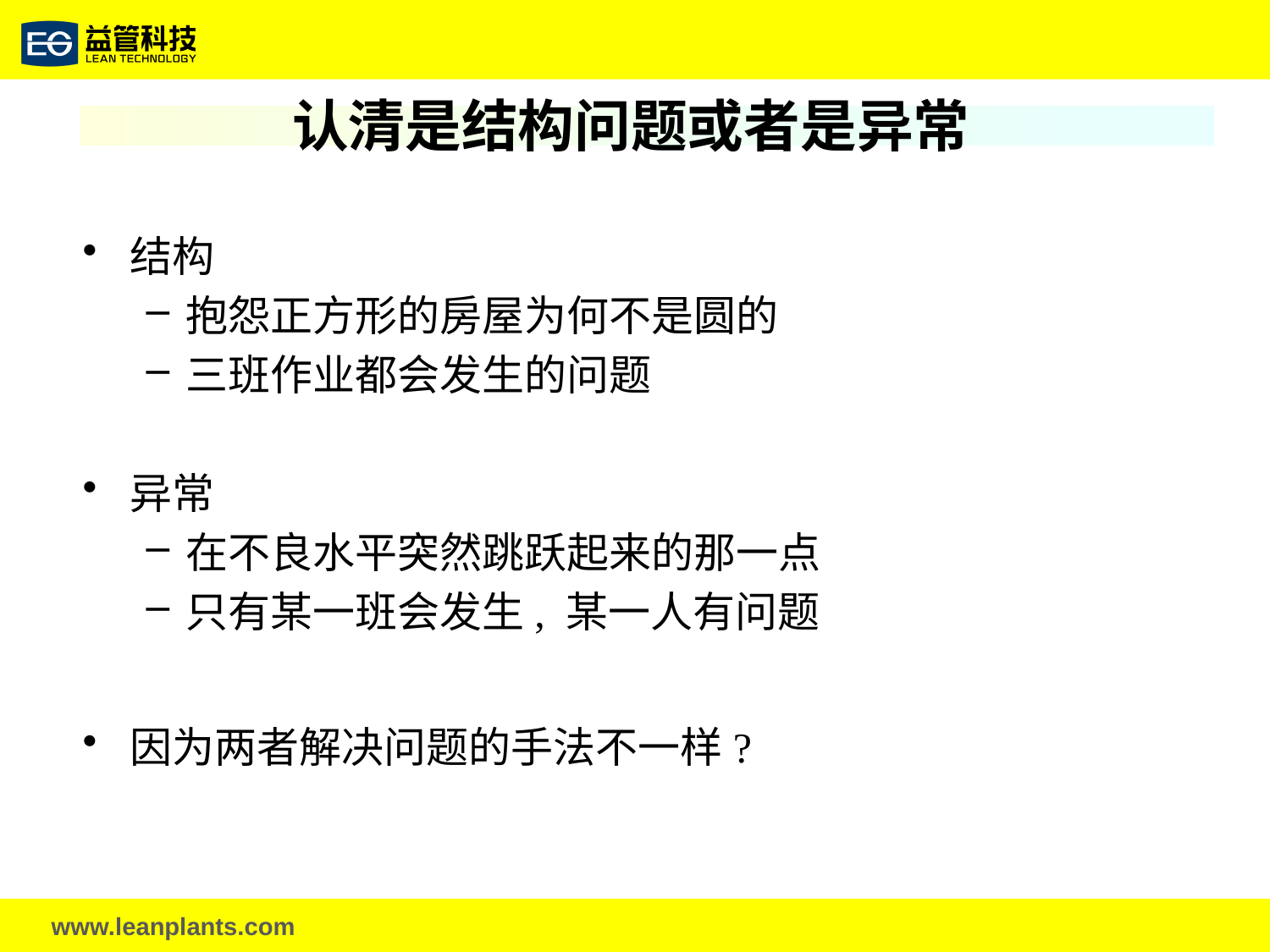

# 认清是结构问题或者是异常
结构
抱怨正方形的房屋为何不是圆的
三班作业都会发生的问题

异常
在不良水平突然跳跃起来的那一点
只有某一班会发生, 某一人有问题

因为两者解决问题的手法不一样?
40